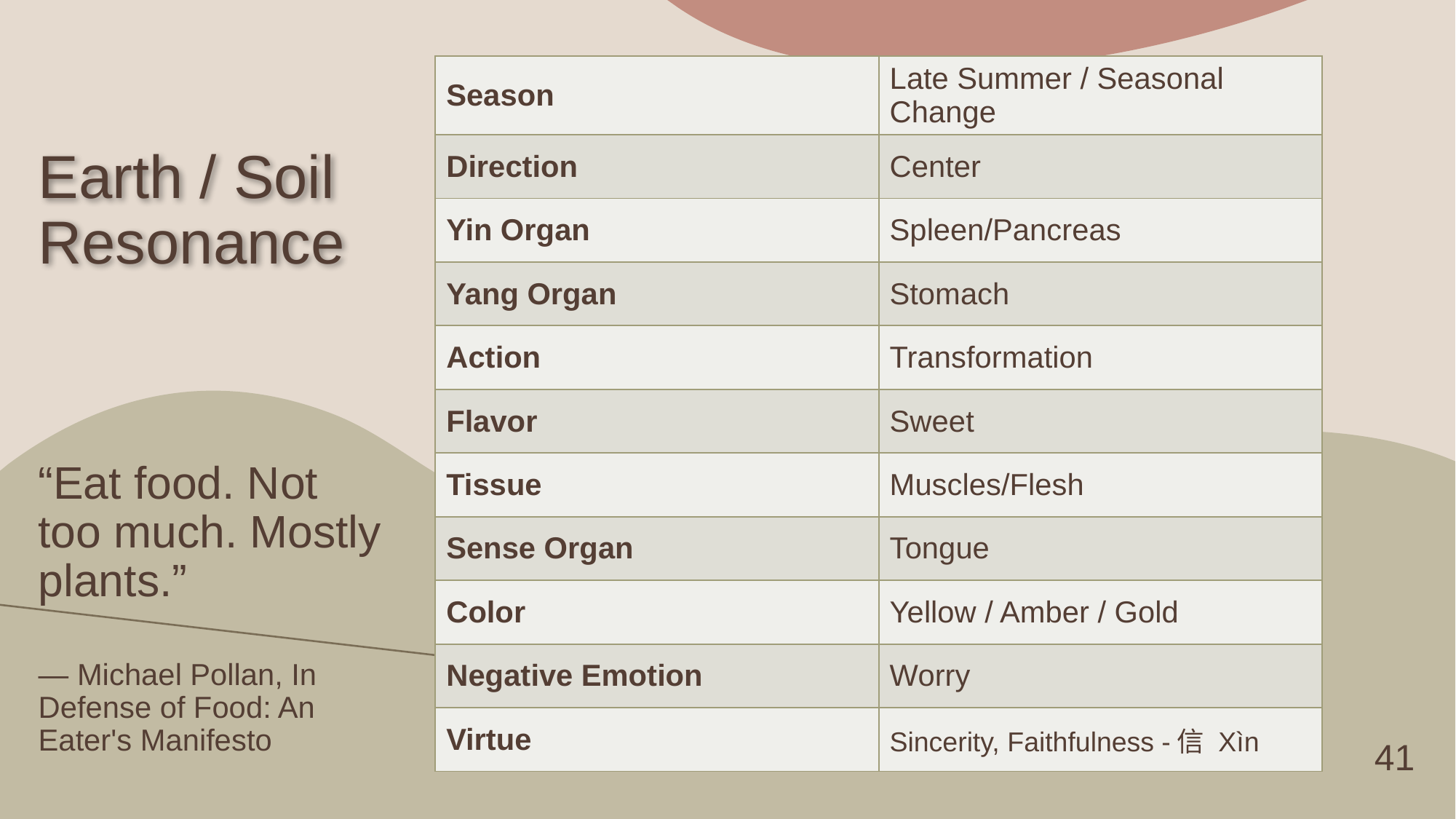

| Season | Late Summer / Seasonal Change |
| --- | --- |
| Direction | Center |
| Yin Organ | Spleen/Pancreas |
| Yang Organ | Stomach |
| Action | Transformation |
| Flavor | Sweet |
| Tissue | Muscles/Flesh |
| Sense Organ | Tongue |
| Color | Yellow / Amber / Gold |
| Negative Emotion | Worry |
| Virtue | Sincerity, Faithfulness -信 Xìn |
# Earth / Soil Resonance
“Eat food. Not too much. Mostly plants.”

― Michael Pollan, In Defense of Food: An Eater's Manifesto
41